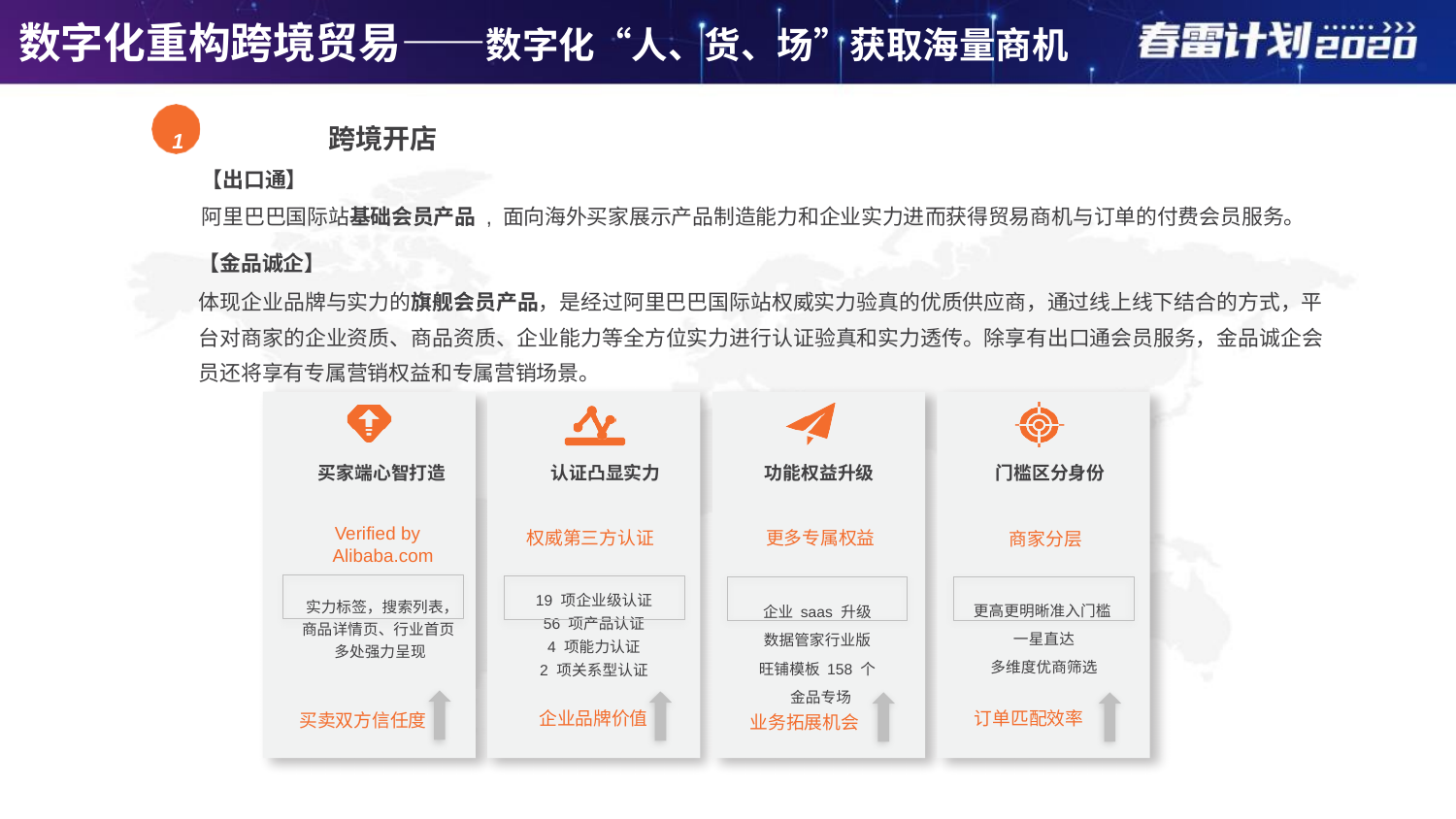

数字化重构跨境贸易——数字化“人、货、场”获取海量商机

1	 跨境开店
【出口通】
阿里巴巴国际站基础会员产品 , 面向海外买家展示产品制造能力和企业实力进而获得贸易商机与订单的付费会员服务。
【金品诚企】
体现企业品牌与实力的旗舰会员产品，是经过阿里巴巴国际站权威实力验真的优质供应商，通过线上线下结合的方式，平台对商家的企业资质、商品资质、企业能力等全方位实力进行认证验真和实力透传。除享有出口通会员服务，金品诚企会员还将享有专属营销权益和专属营销场景。

   买家端心智打造
认证凸显实力
功能权益升级
门槛区分身份
Verified by  Alibaba.com
权威第三方认证
             更多专属权益
 商家分层

19 项企业级认证
56 项产品认证
4 项能力认证
2 项关系型认证
更高更明晰准入门槛
一星直达
多维度优商筛选
企业 saas 升级
数据管家行业版
旺铺模板 158 个
 金品专场
实力标签，搜索列表， 商品详情页、行业首页  多处强力呈现

企业品牌价值
订单匹配效率
买卖双方信任度
业务拓展机会